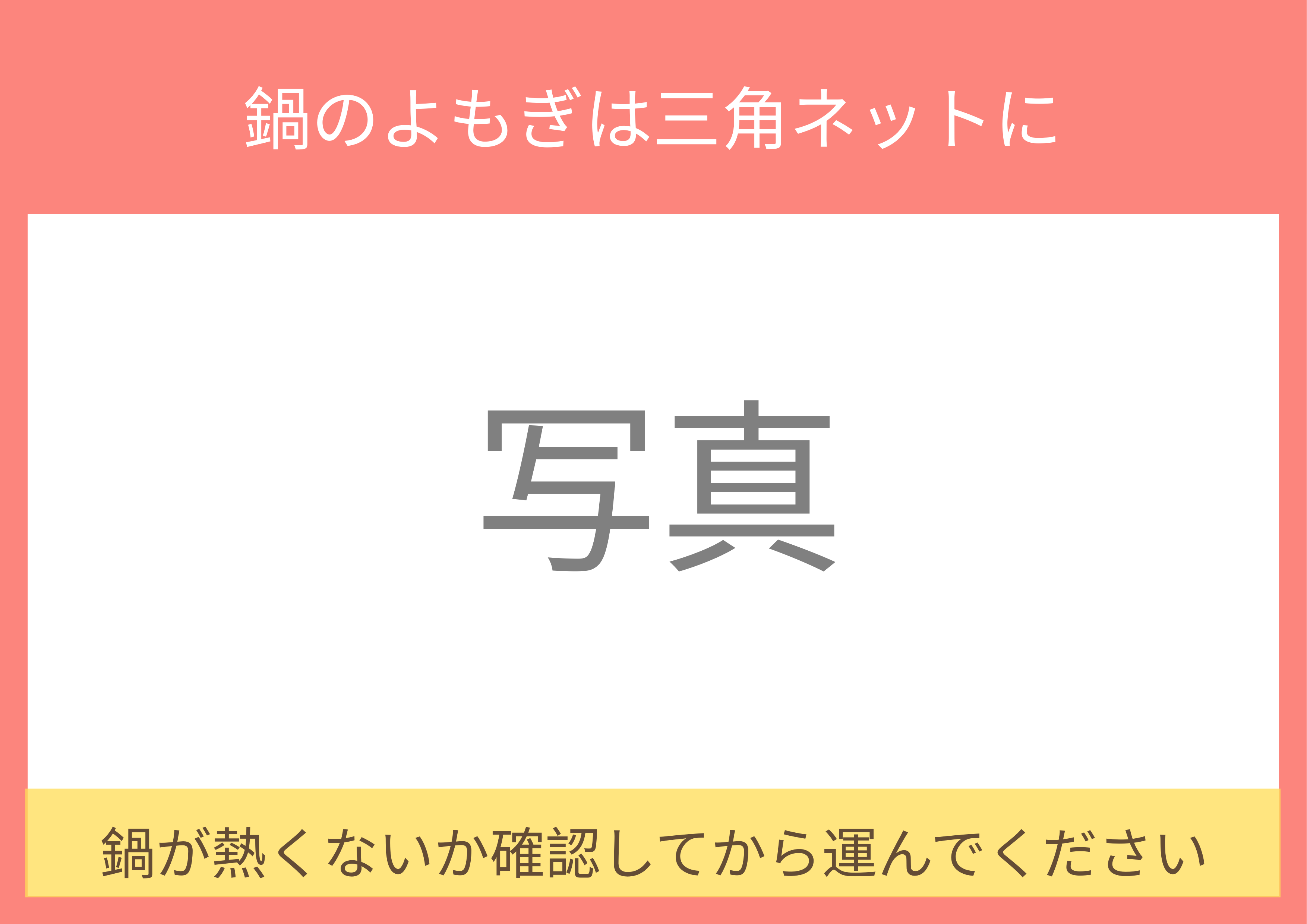

鍋のよもぎは三角ネットに
写真

鍋が熱くないか確認してから運んでください